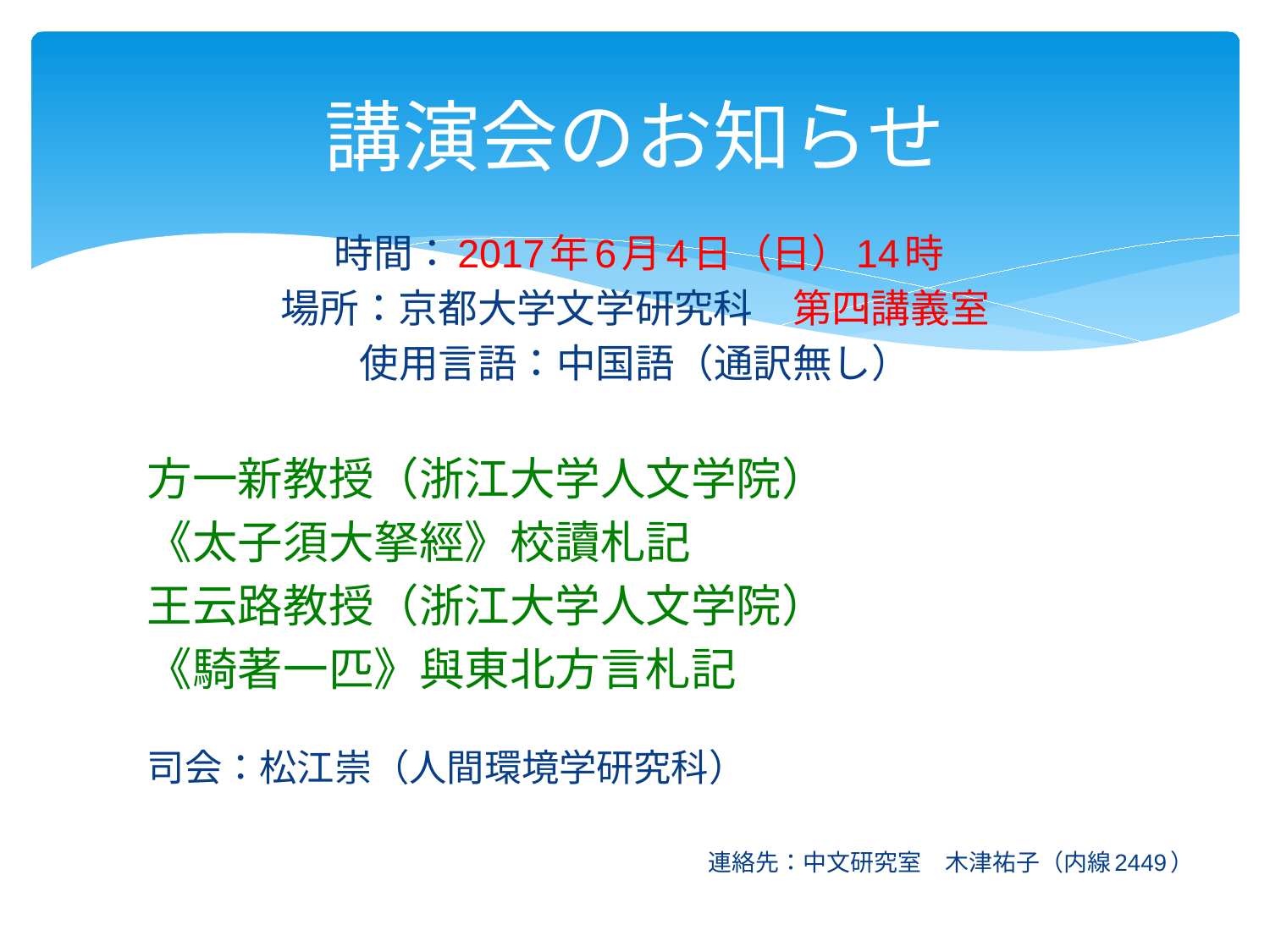

# 講演会のお知らせ
 時間：2017年6月4日（日）14時
場所：京都大学文学研究科　第四講義室
使用言語：中国語（通訳無し）

	方一新教授（浙江大学人文学院）
		《太子須大拏經》校讀札記
	王云路教授（浙江大学人文学院）
		《騎著一匹》與東北方言札記

		司会：松江崇（人間環境学研究科）

 連絡先：中文研究室　木津祐子（内線2449）